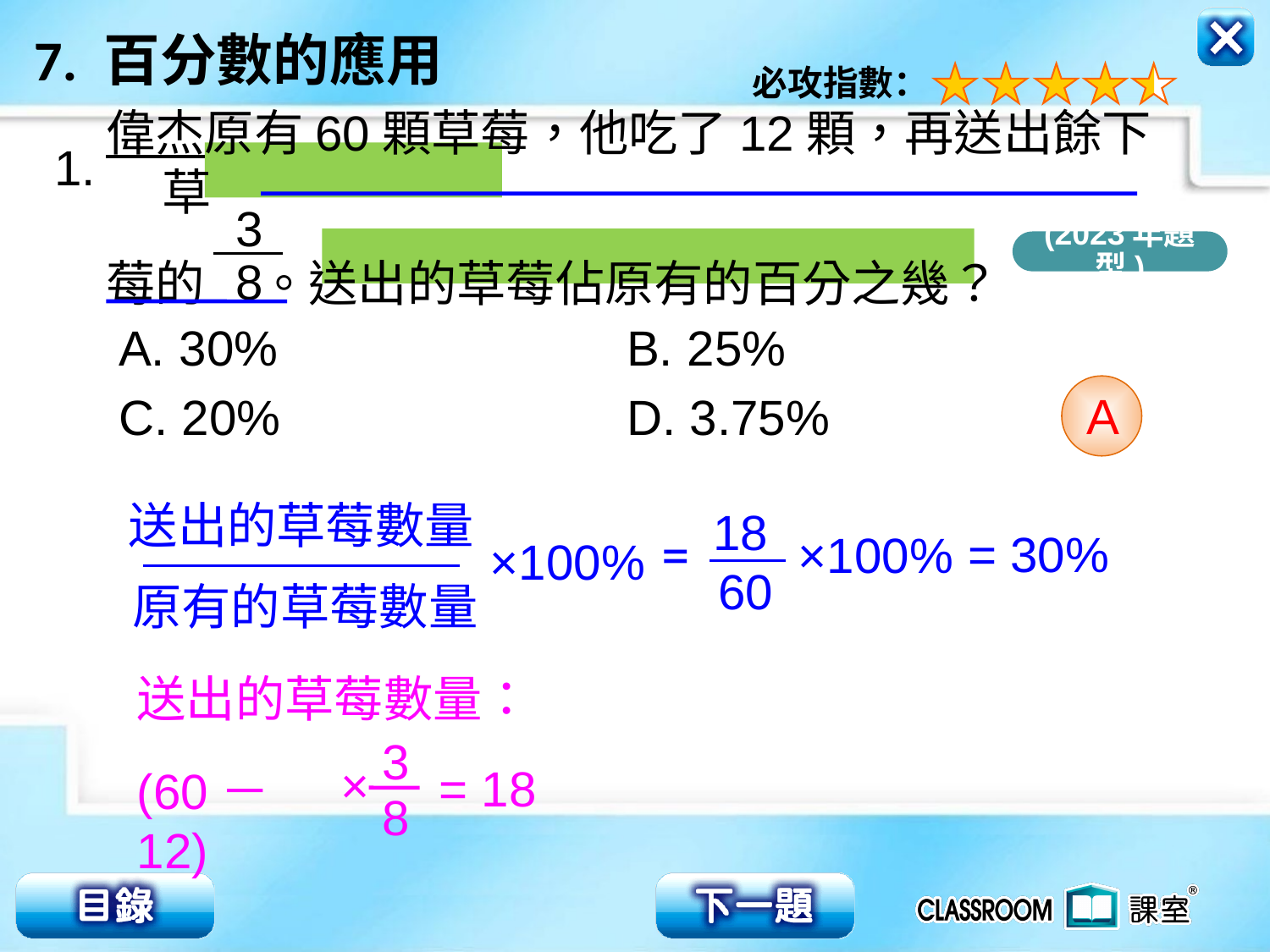

偉杰原有60顆草莓，他吃了12顆，再送出餘下草
莓的     。送出的草莓佔原有的百分之幾？
1.

3
8

(2023年題型)

A. 30% 			B. 25%
C. 20% 			D. 3.75%

A
送出的草莓數量
×100%

原有的草莓數量
 18
= 30%
×100%
=
 60

送出的草莓數量：
3
8

×
= 18
(60－12)